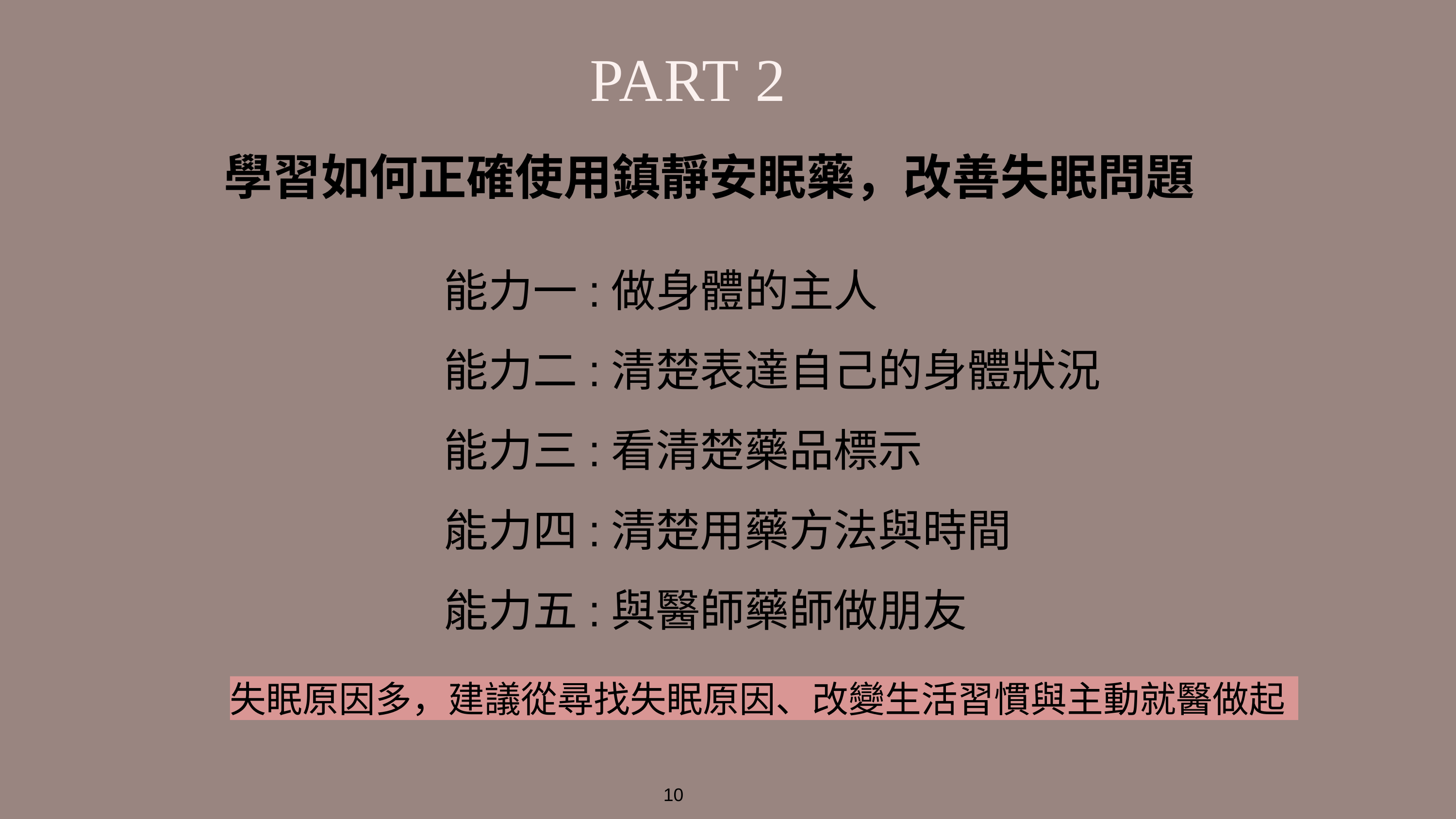

PART 2
學習如何正確使用鎮靜安眠藥，改善失眠問題
失眠原因多，建議從尋找失眠原因、改變生活習慣與主動就醫做起
能力一:做身體的主人
能力二:清楚表達自己的身體狀況
能力三:看清楚藥品標示
能力四:清楚用藥方法與時間
能力五:與醫師藥師做朋友
10